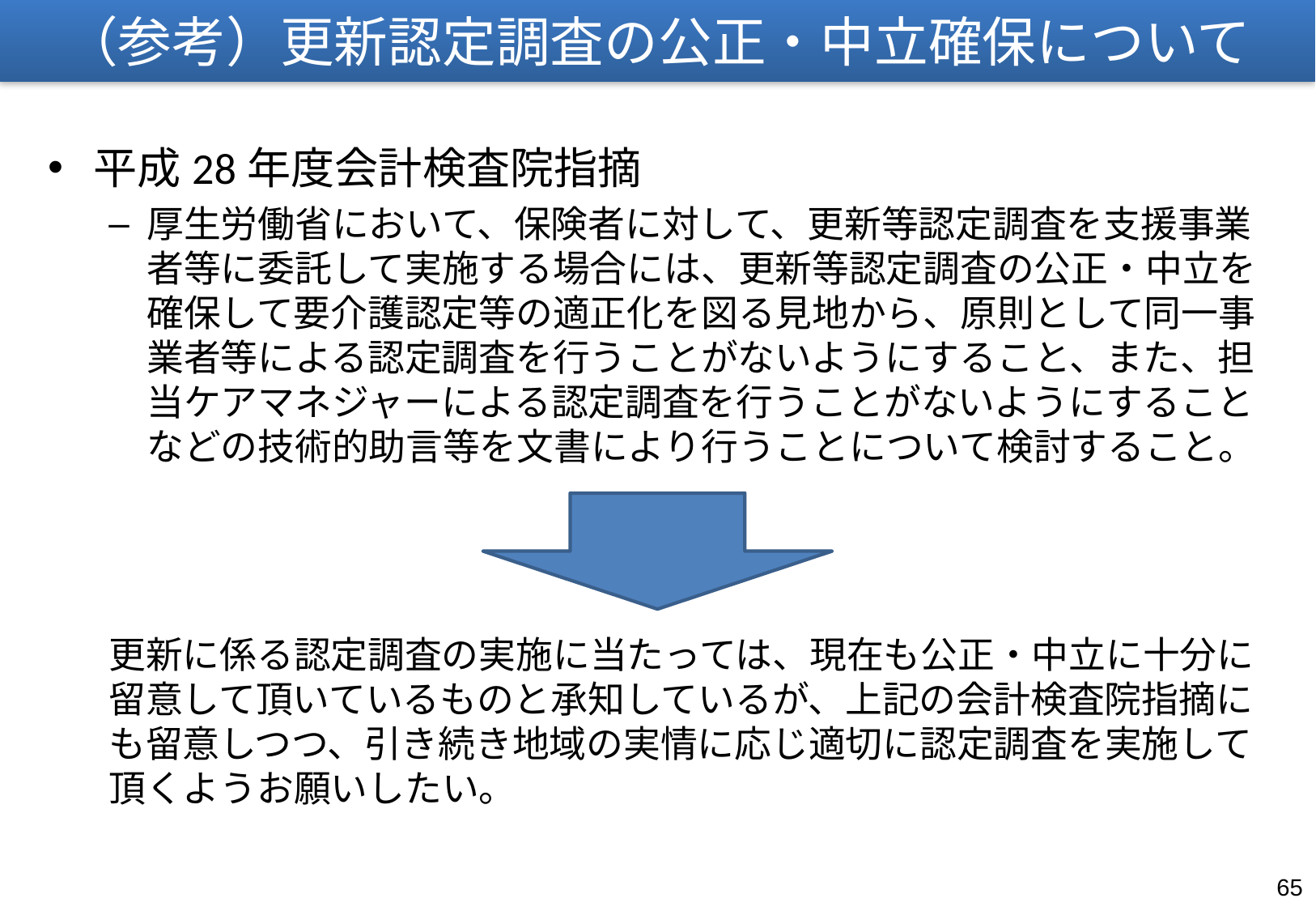

（参考）更新認定調査の公正・中立確保について
平成28年度会計検査院指摘
厚生労働省において、保険者に対して、更新等認定調査を支援事業者等に委託して実施する場合には、更新等認定調査の公正・中立を確保して要介護認定等の適正化を図る見地から、原則として同一事業者等による認定調査を行うことがないようにすること、また、担当ケアマネジャーによる認定調査を行うことがないようにすることなどの技術的助言等を文書により行うことについて検討すること。

更新に係る認定調査の実施に当たっては、現在も公正・中立に十分に留意して頂いているものと承知しているが、上記の会計検査院指摘にも留意しつつ、引き続き地域の実情に応じ適切に認定調査を実施して頂くようお願いしたい。

65